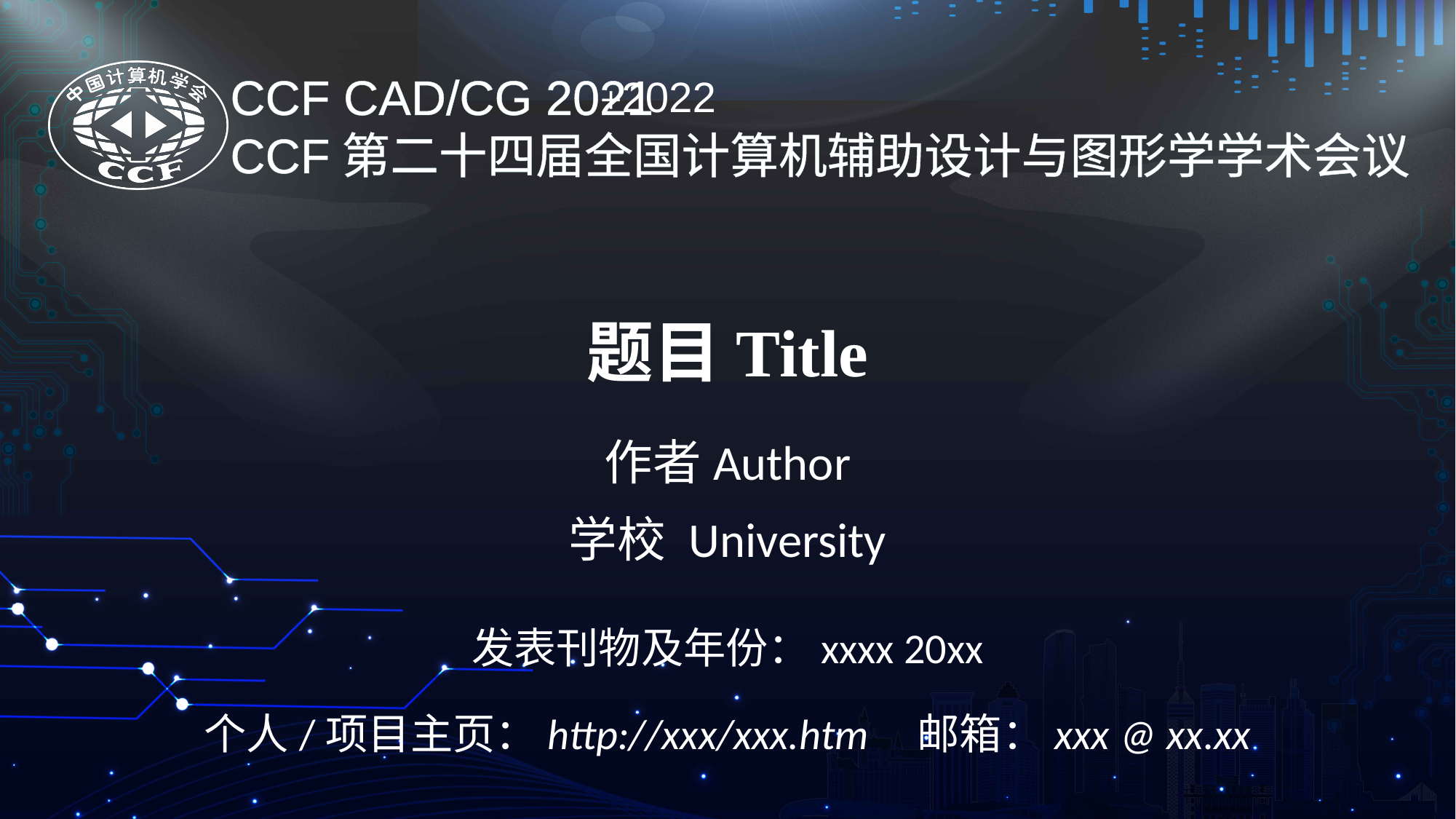

+2022
题目Title
作者Author
学校 University
发表刊物及年份：xxxx 20xx
个人/项目主页：http://xxx/xxx.htm    邮箱：xxx @ xx.xx